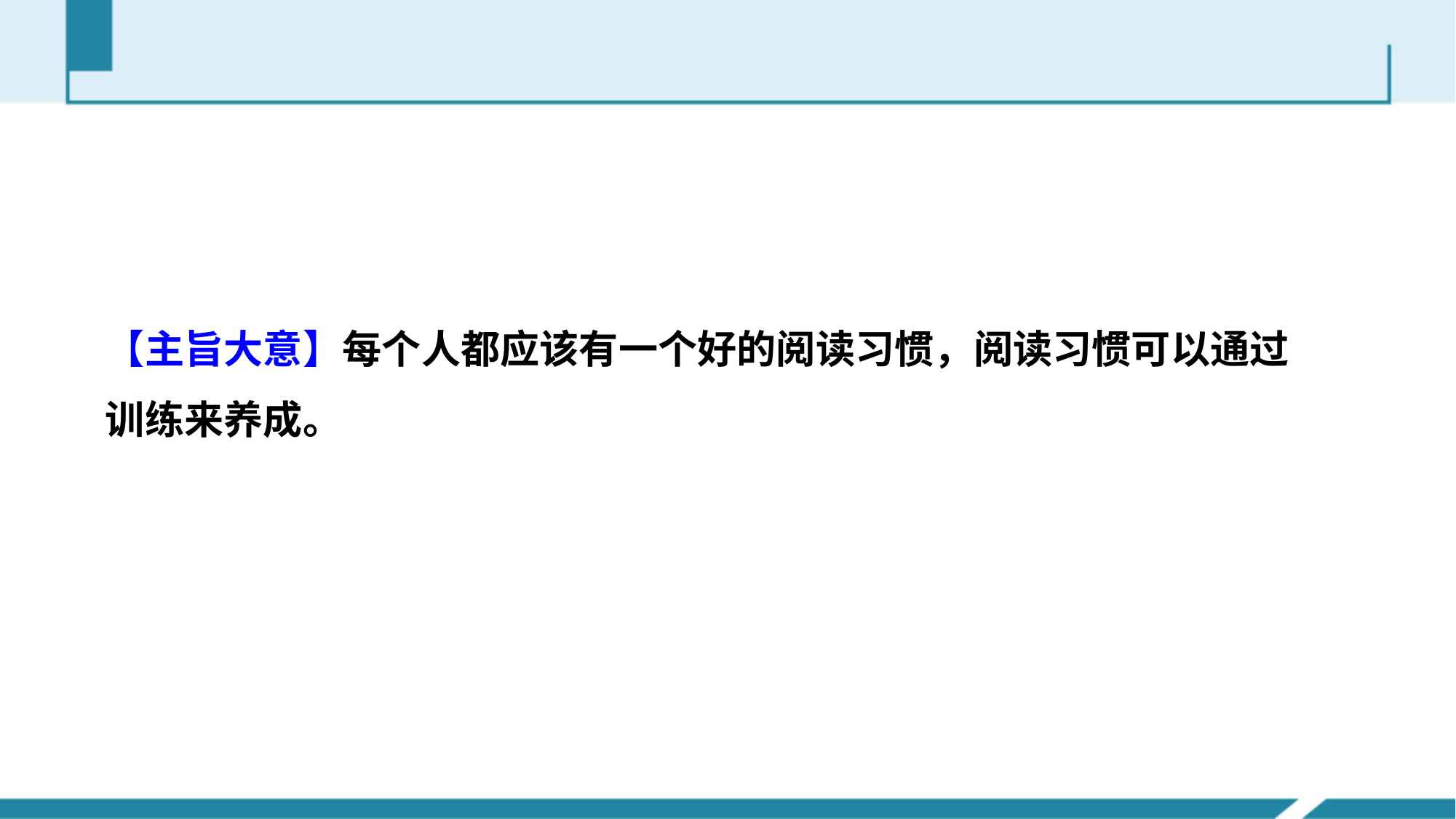

【主旨大意】每个人都应该有一个好的阅读习惯，阅读习惯可以通过训练来养成。